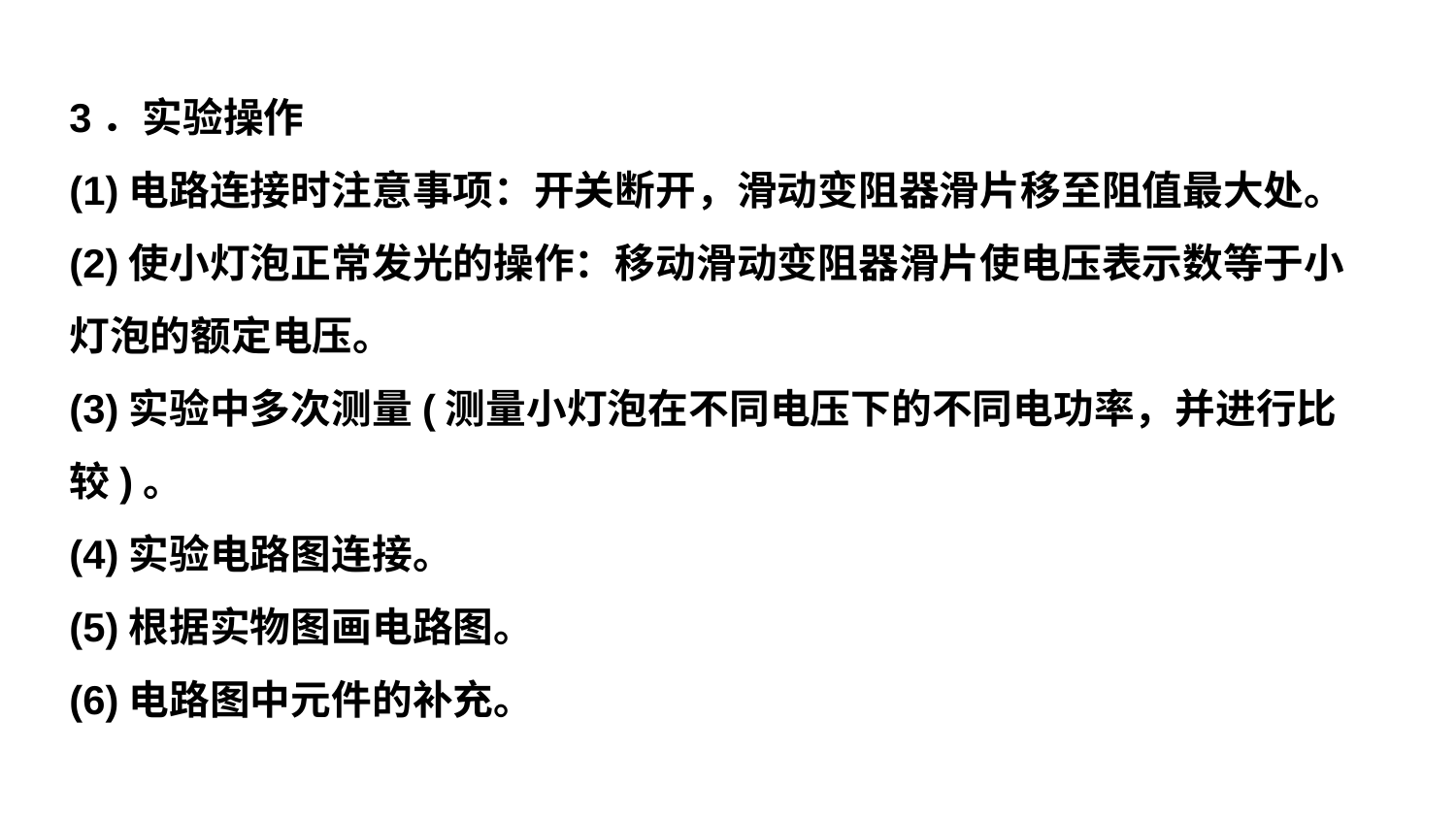

3．实验操作
(1)电路连接时注意事项：开关断开，滑动变阻器滑片移至阻值最大处。
(2)使小灯泡正常发光的操作：移动滑动变阻器滑片使电压表示数等于小灯泡的额定电压。
(3)实验中多次测量(测量小灯泡在不同电压下的不同电功率，并进行比较)。
(4)实验电路图连接。
(5)根据实物图画电路图。
(6)电路图中元件的补充。